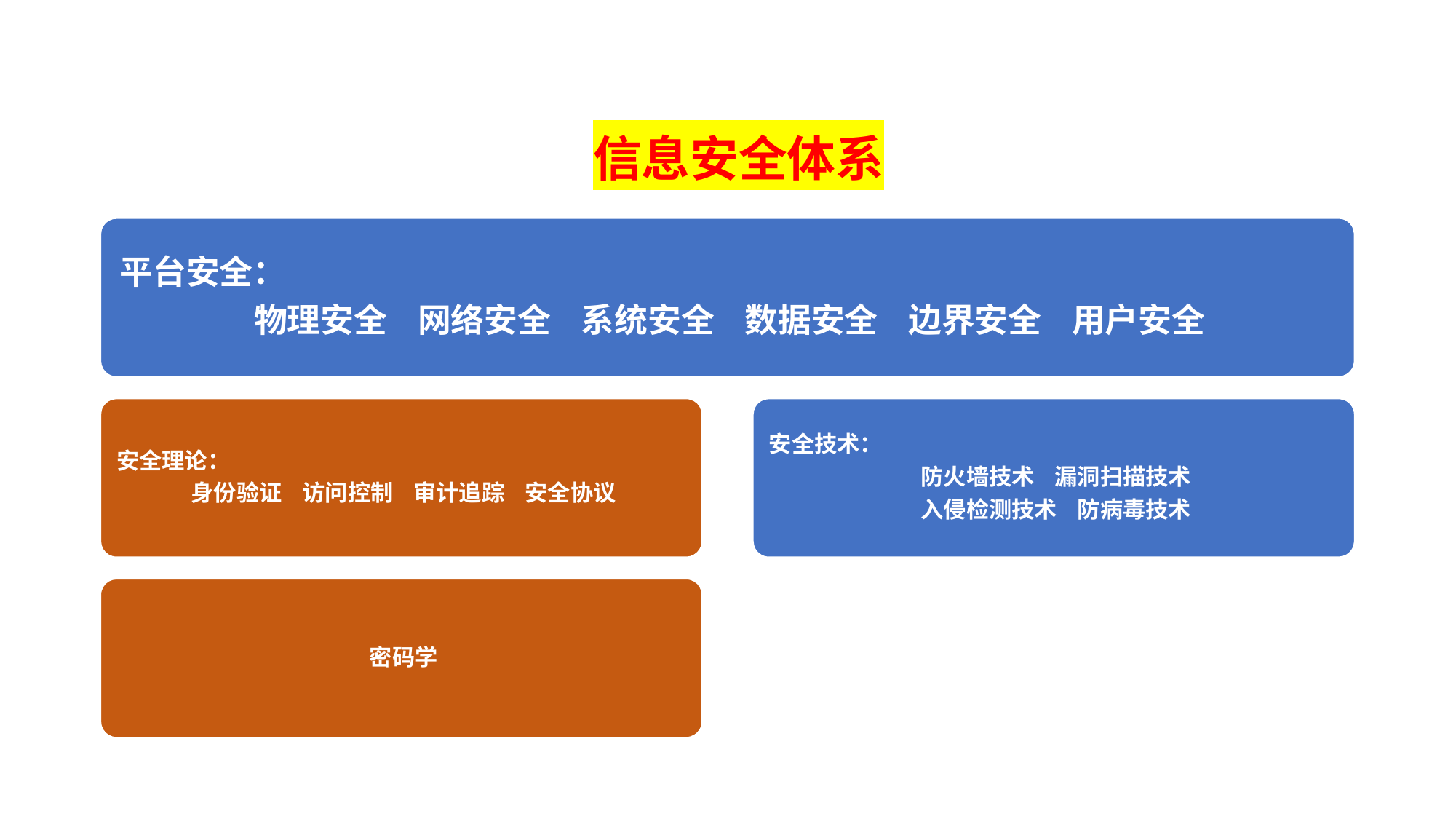

信息安全体系
平台安全：
物理安全    网络安全    系统安全    数据安全    边界安全    用户安全
安全理论：
身份验证    访问控制    审计追踪    安全协议
密码学
安全技术：
防火墙技术    漏洞扫描技术
入侵检测技术    防病毒技术